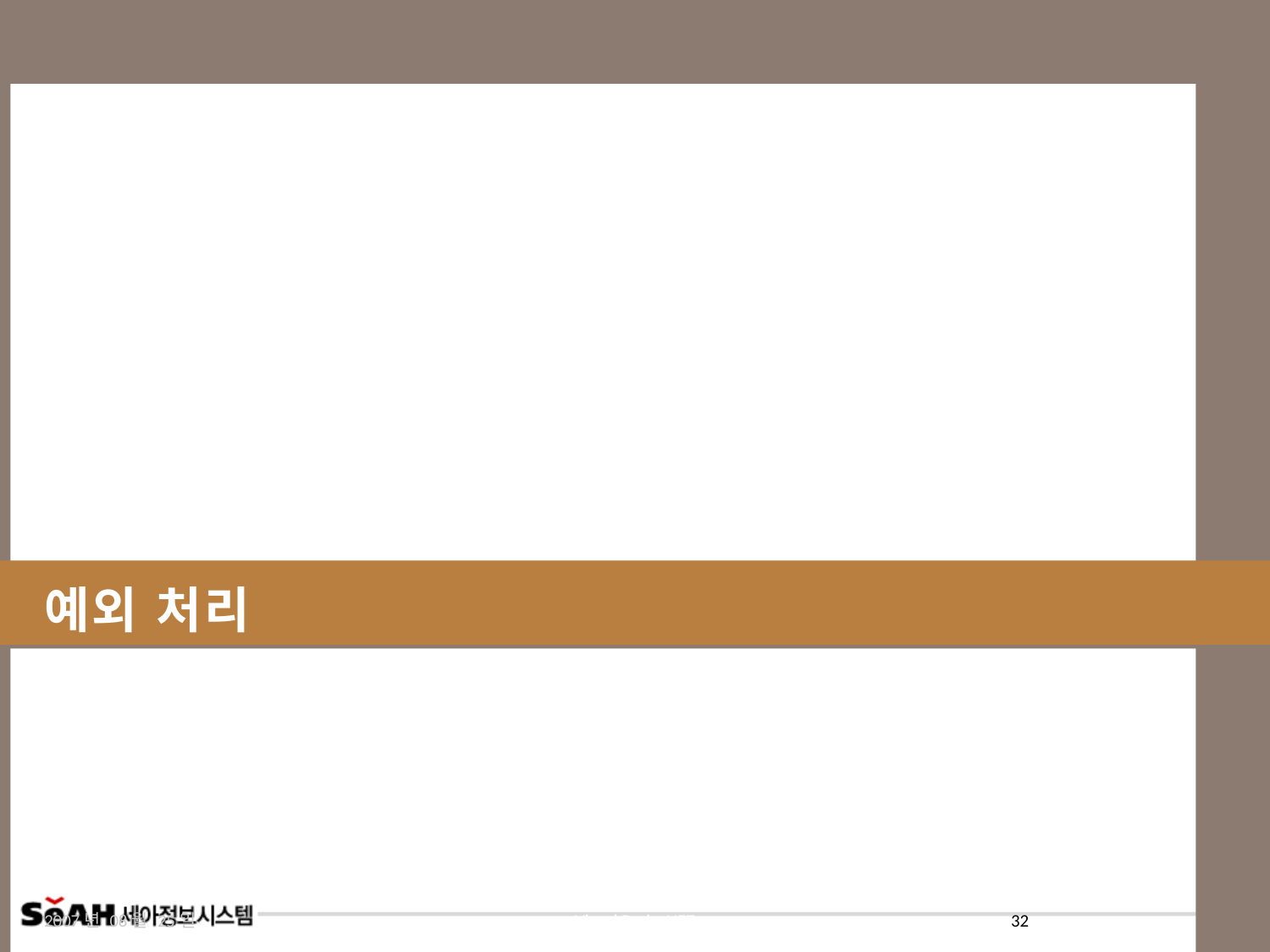

# 예외 처리
2007년 08월 25일
Visual Basic .NET
32